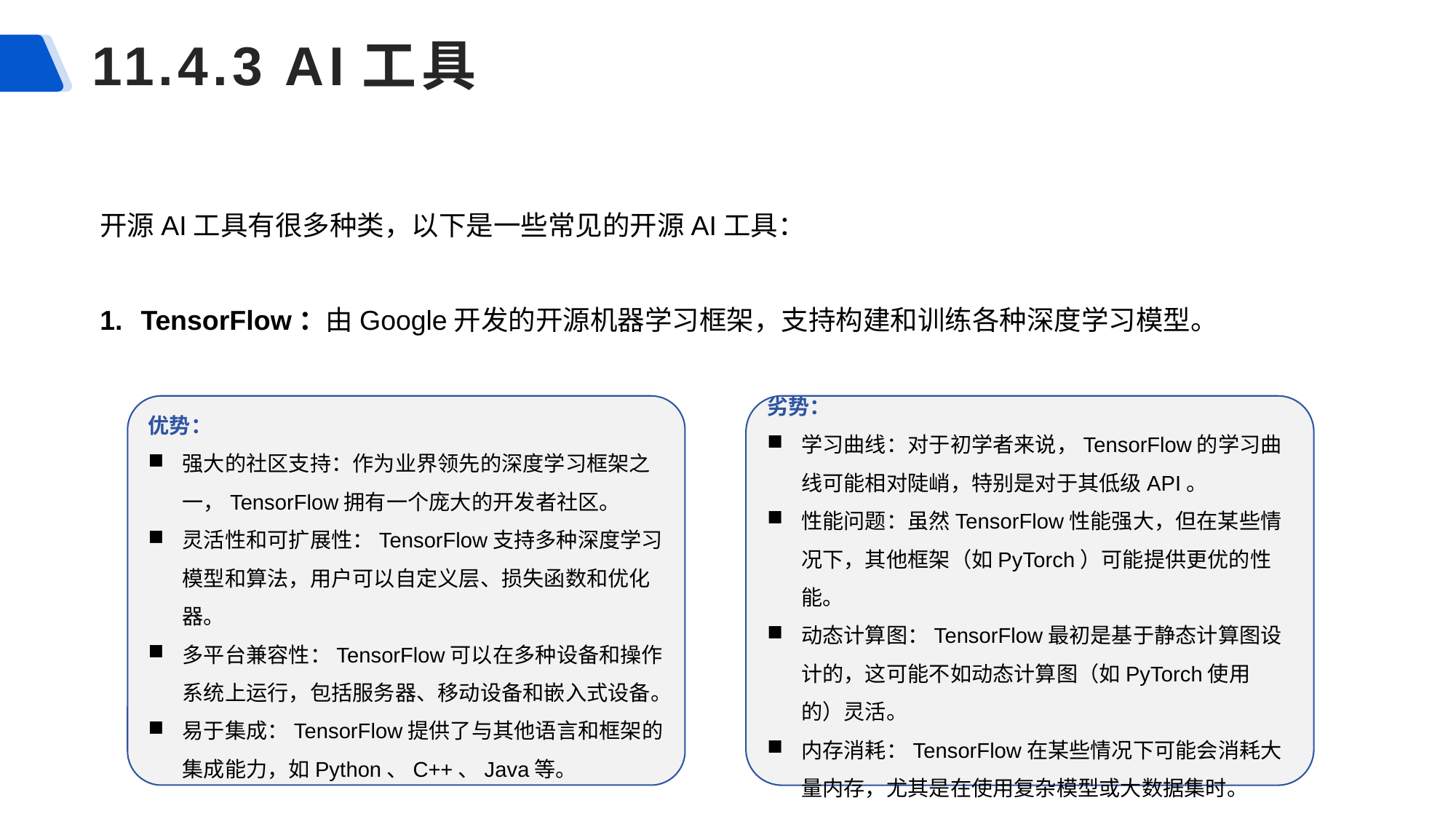

# 11.4.3 AI工具
开源AI工具有很多种类，以下是一些常见的开源AI工具：
TensorFlow：由Google开发的开源机器学习框架，支持构建和训练各种深度学习模型。
优势：
强大的社区支持：作为业界领先的深度学习框架之一，TensorFlow拥有一个庞大的开发者社区。
灵活性和可扩展性：TensorFlow支持多种深度学习模型和算法，用户可以自定义层、损失函数和优化器。
多平台兼容性：TensorFlow可以在多种设备和操作系统上运行，包括服务器、移动设备和嵌入式设备。
易于集成：TensorFlow提供了与其他语言和框架的集成能力，如Python、C++、Java等。
劣势：
学习曲线：对于初学者来说，TensorFlow的学习曲线可能相对陡峭，特别是对于其低级API。
性能问题：虽然TensorFlow性能强大，但在某些情况下，其他框架（如PyTorch）可能提供更优的性能。
动态计算图：TensorFlow最初是基于静态计算图设计的，这可能不如动态计算图（如PyTorch使用的）灵活。
内存消耗：TensorFlow在某些情况下可能会消耗大量内存，尤其是在使用复杂模型或大数据集时。